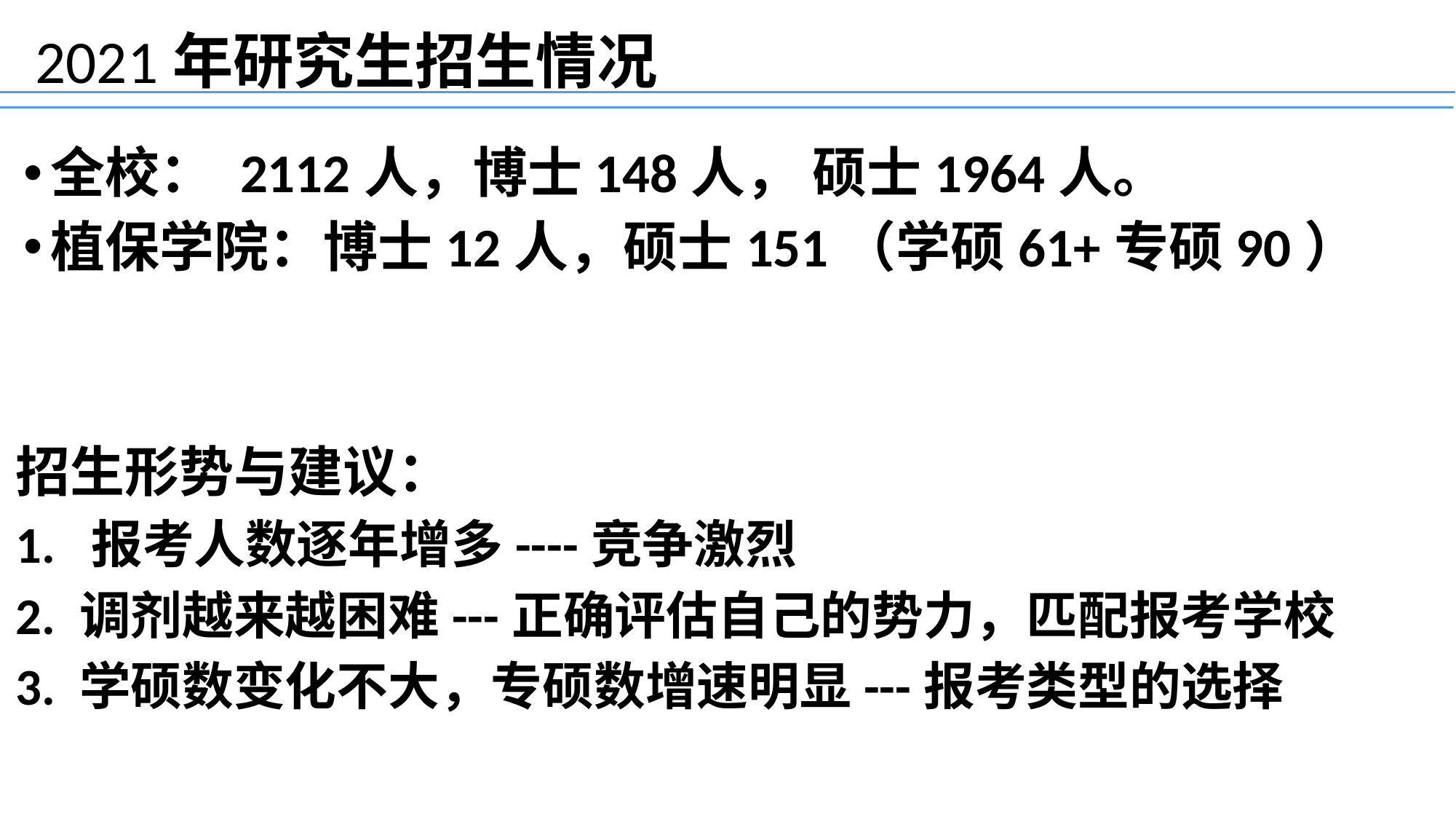

# 2021年研究生招生情况

全校： 2112人，博士148人， 硕士1964人。
植保学院：博士12人，硕士151（学硕61+专硕90）
招生形势与建议：
1.  报考人数逐年增多----竞争激烈
2. 调剂越来越困难---正确评估自己的势力，匹配报考学校
3. 学硕数变化不大，专硕数增速明显---报考类型的选择